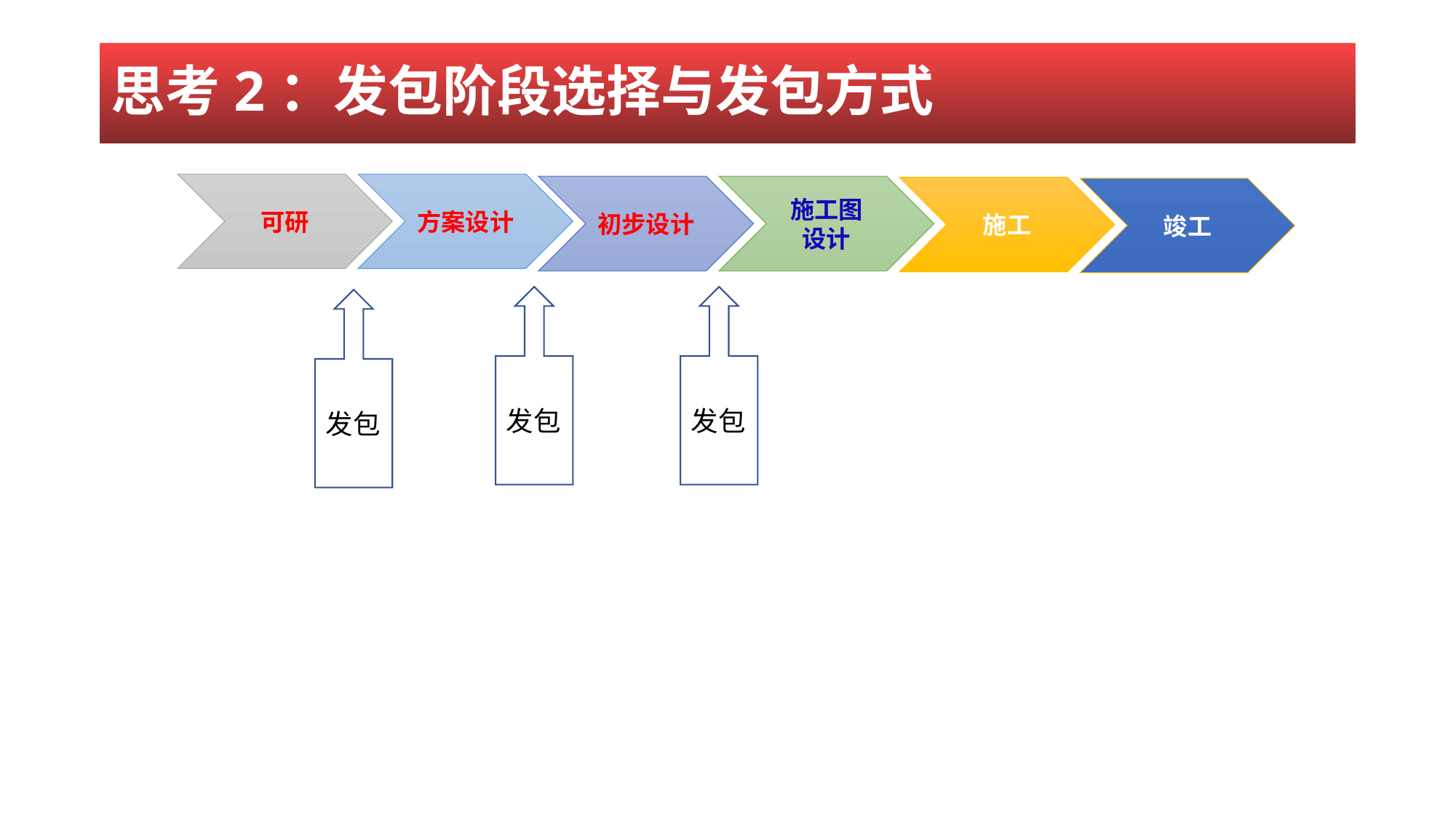

# 思考2：发包阶段选择与发包方式
可研
方案设计
初步设计
施工图
设计
施工
竣工
发包
发包
发包